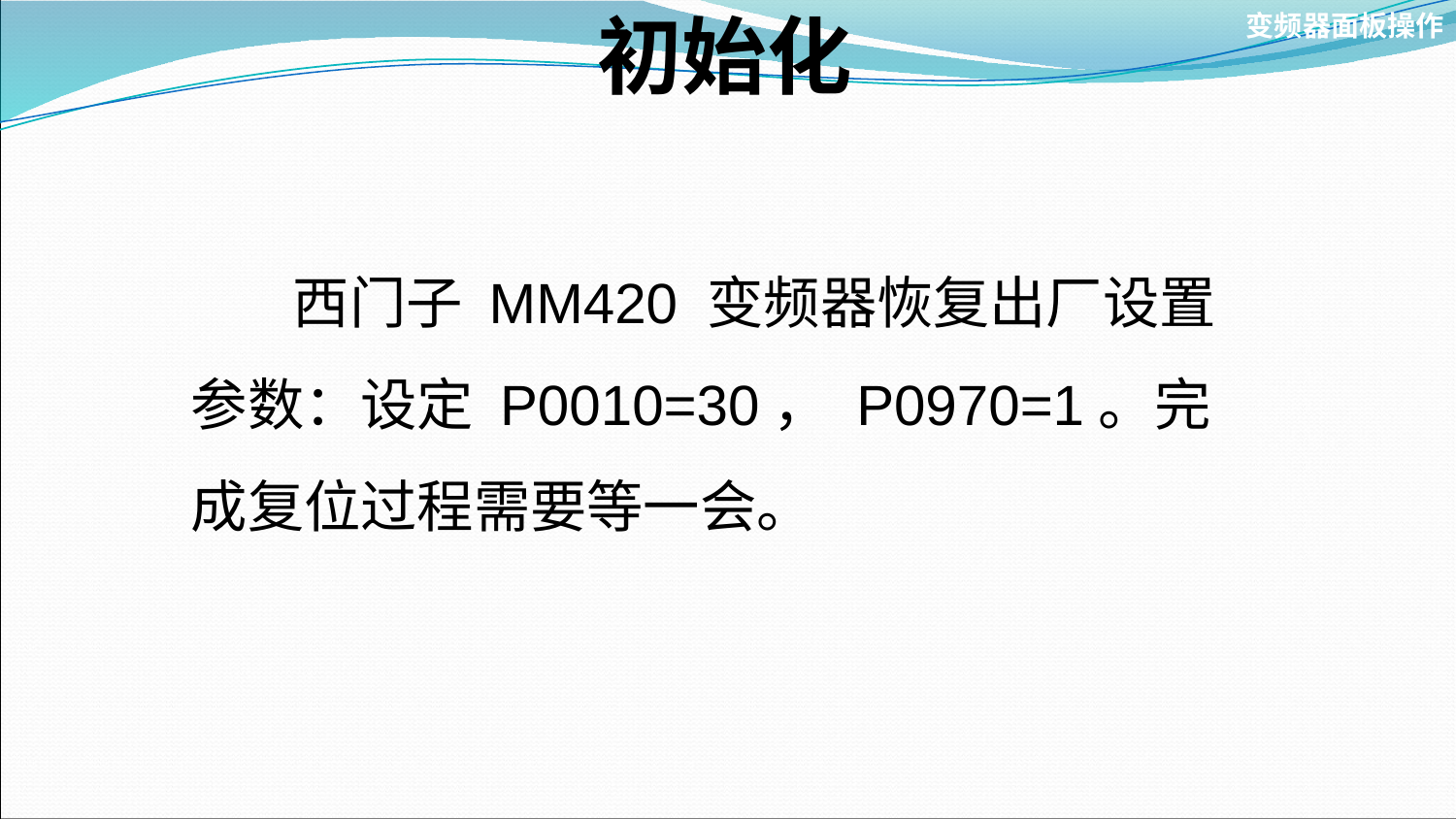

初始化
变频器面板操作
       西门子 MM420 变频器恢复出厂设置参数：设定 P0010=30， P0970=1。完成复位过程需要等一会。
4